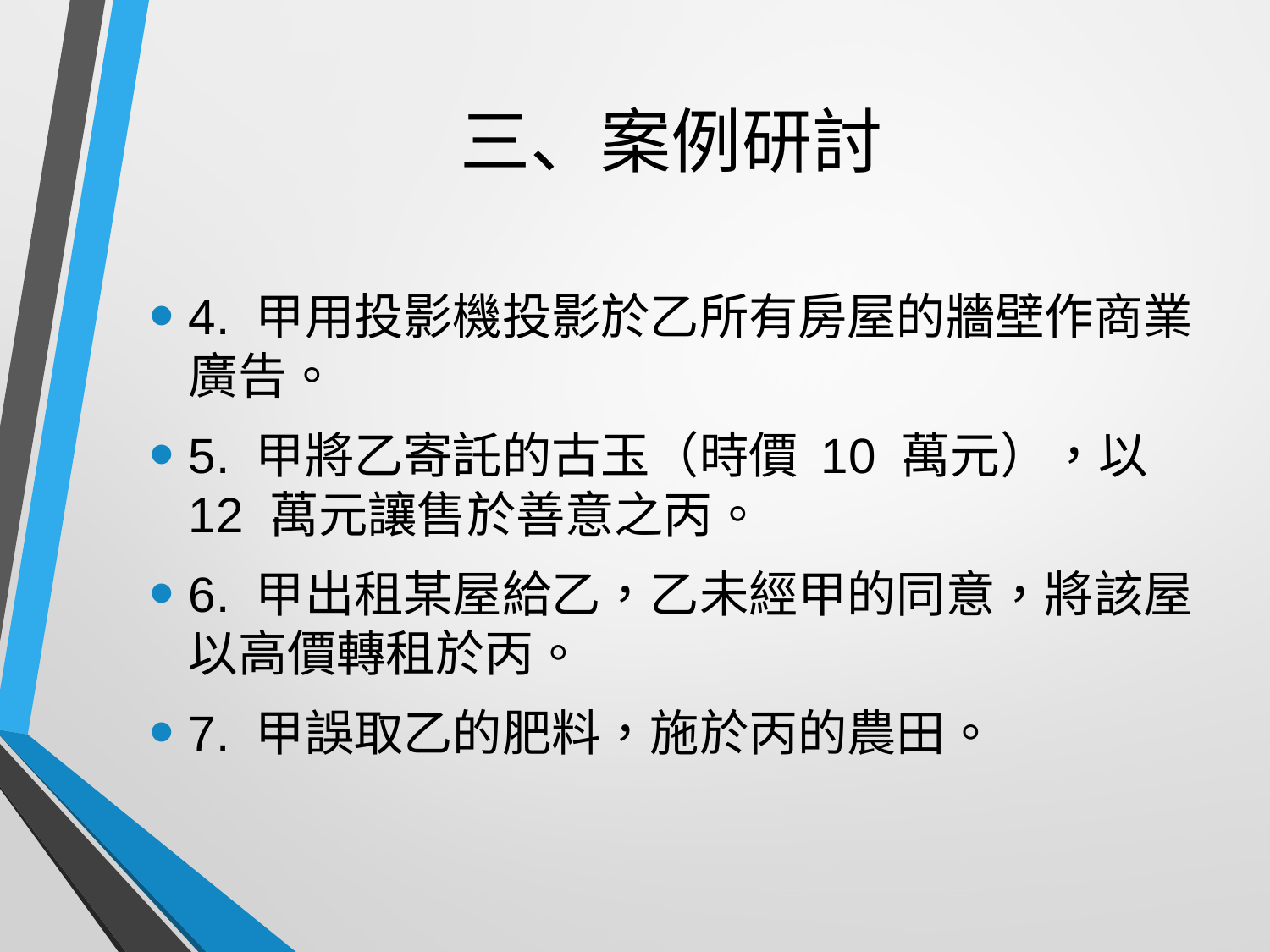

# 三、案例研討
4. 甲用投影機投影於乙所有房屋的牆壁作商業廣告。
5. 甲將乙寄託的古玉（時價 10 萬元），以 12 萬元讓售於善意之丙。
6. 甲出租某屋給乙，乙未經甲的同意，將該屋以高價轉租於丙。
7. 甲誤取乙的肥料，施於丙的農田。